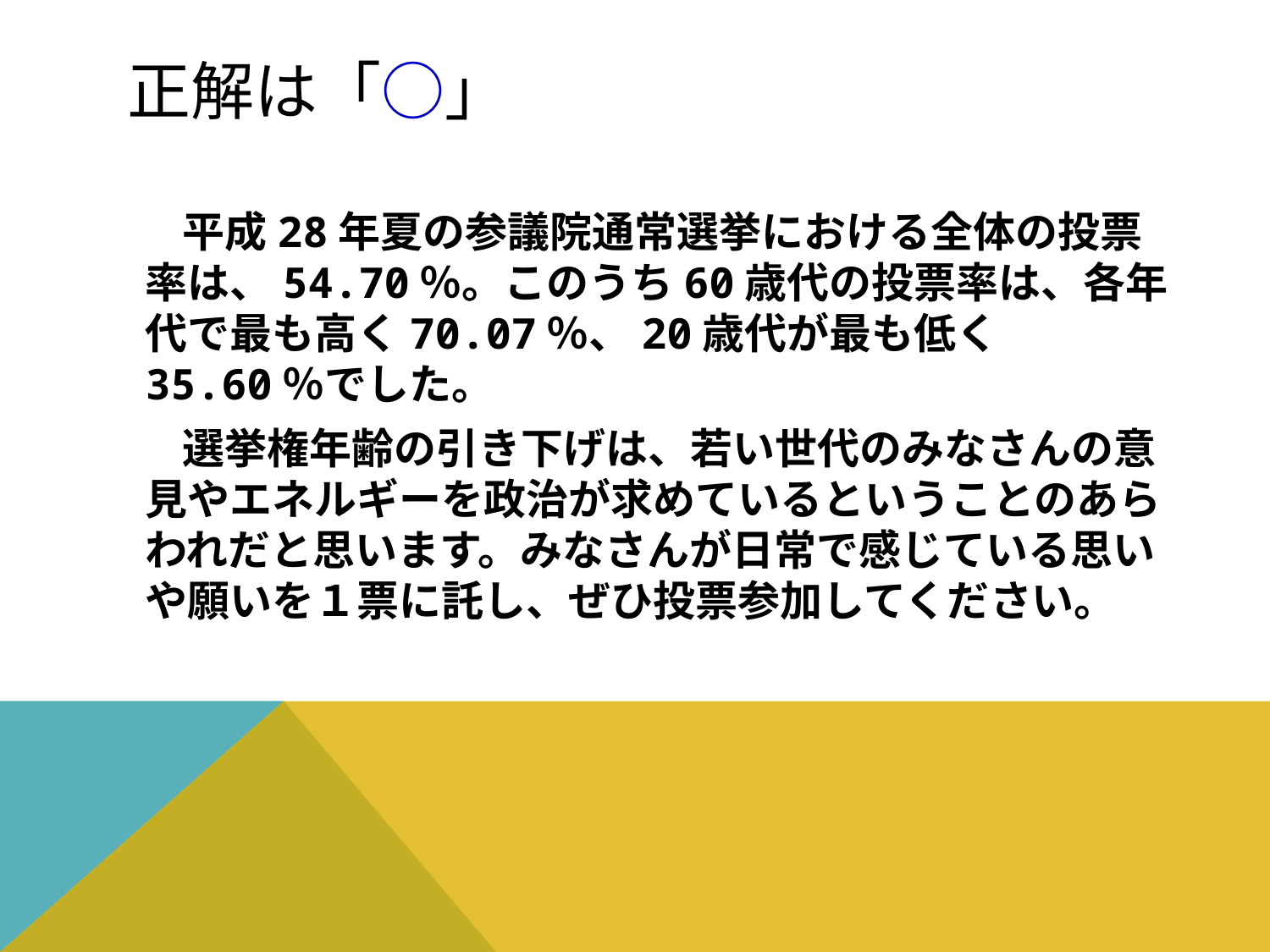

# 正解は「○」
　　平成28年夏の参議院通常選挙における全体の投票率は、54.70％。このうち60歳代の投票率は、各年代で最も高く70.07％、20歳代が最も低く35.60％でした。
　　選挙権年齢の引き下げは、若い世代のみなさんの意見やエネルギーを政治が求めているということのあらわれだと思います。みなさんが日常で感じている思いや願いを１票に託し、ぜひ投票参加してください。